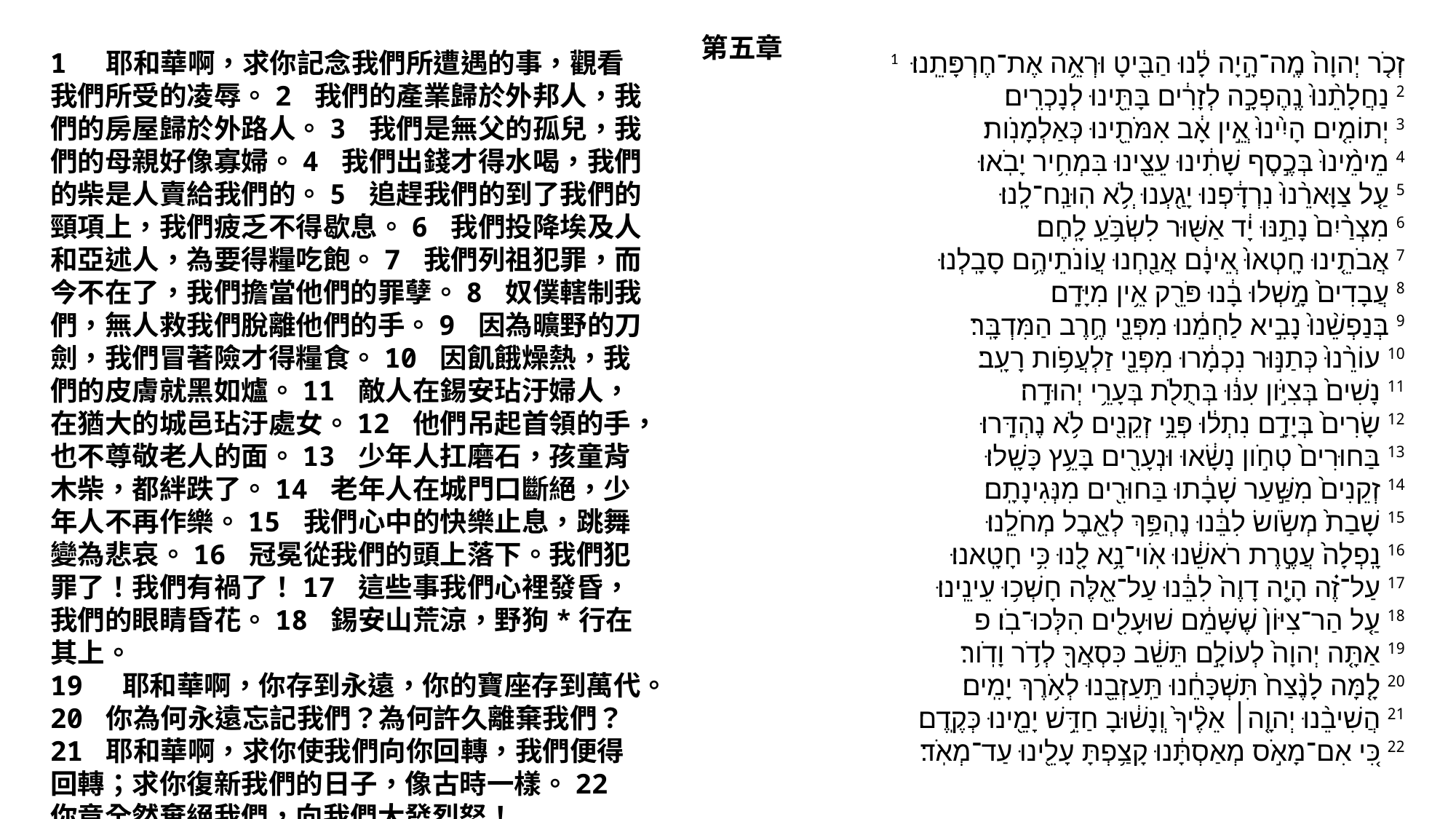

第五章
1  耶和華啊，求你記念我們所遭遇的事，觀看我們所受的凌辱。2 我們的產業歸於外邦人，我們的房屋歸於外路人。3 我們是無父的孤兒，我們的母親好像寡婦。4 我們出錢才得水喝，我們的柴是人賣給我們的。5 追趕我們的到了我們的頸項上，我們疲乏不得歇息。6 我們投降埃及人和亞述人，為要得糧吃飽。7 我們列祖犯罪，而今不在了，我們擔當他們的罪孽。8 奴僕轄制我們，無人救我們脫離他們的手。9 因為曠野的刀劍，我們冒著險才得糧食。10 因飢餓燥熱，我們的皮膚就黑如爐。11 敵人在錫安玷汙婦人，在猶大的城邑玷汙處女。12 他們吊起首領的手，也不尊敬老人的面。13 少年人扛磨石，孩童背木柴，都絆跌了。14 老年人在城門口斷絕，少年人不再作樂。15 我們心中的快樂止息，跳舞變為悲哀。16 冠冕從我們的頭上落下。我們犯罪了！我們有禍了！17 這些事我們心裡發昏，我們的眼睛昏花。18 錫安山荒涼，野狗*行在其上。
19  耶和華啊，你存到永遠，你的寶座存到萬代。20 你為何永遠忘記我們？為何許久離棄我們？21 耶和華啊，求你使我們向你回轉，我們便得回轉；求你復新我們的日子，像古時一樣。22 你竟全然棄絕我們，向我們大發烈怒！
1 זְכֹ֤ר יְהוָה֙ מֶֽה־הָ֣יָה לָ֔נוּ הַבִּ֖יטָ וּרְאֵ֥ה אֶת־חֶרְפָּתֵֽנוּ׃
2 נַחֲלָתֵ֨נוּ֙ נֶֽהֶפְכָ֣ה לְזָרִ֔ים בָּתֵּ֖ינוּ לְנָכְרִֽים׃
3 יְתוֹמִ֤ים הָיִ֨ינוּ֙ ְאֵ֣ין אָ֔ב אִמֹּתֵ֖ינוּ כְּאַלְמָנֹֽות׃
4 מֵימֵ֨ינוּ֙ בְּכֶ֣סֶף שָׁתִ֔ינוּ עֵצֵ֖ינוּ בִּמְחִ֥יר יָבֹֽאוּ׃
5 עַ֤ל צַוָּארֵ֨נוּ֙ נִרְדָּ֔פְנוּ יָגַ֖עְנוּ ְלֹ֥א הֽוּנַֽח־לָֽנוּ׃
6 מִצְרַ֨יִם֙ נָתַ֣נּוּ יָ֔ד אַשּׁ֖וּר לִשְׂבֹּ֥עַֽ לָֽחֶם׃
7 אֲבֹתֵ֤ינוּ חָֽטְאוּ֙ ְאֵינָ֔ם אֲנַ֖חְנוּ עֲוֹנֹתֵיהֶ֥ם סָבָֽלְנוּ׃
8 עֲבָדִים֙ מָ֣שְׁלוּ בָ֔נוּ פֹּרֵ֖ק אֵ֥ין מִיָּדָֽם׃
9 בְּנַפְשֵׁ֨נוּ֙ נָבִ֣יא לַחְמֵ֔נוּ מִפְּנֵ֖י חֶ֥רֶב הַמִּדְבָּֽר׃
10 עוֹרֵ֨נוּ֙ כְּתַנּ֣וּר נִכְמָ֔רוּ מִפְּנֵ֖י זַלְעֲפֹ֥ות רָעָֽב׃
11 נָשִׁים֙ בְּצִיֹּ֣ון עִנּ֔וּ בְּתֻלֹ֖ת בְּעָרֵ֥י יְהוּדָֽה׃
12 שָׂרִים֙ בְּיָדָ֣ם נִתְל֔וּ פְּנֵ֥י זְקֵנִ֖ים לֹ֥א נֶהְדָּֽרוּ׃
13 בַּחוּרִים֙ טְחֹ֣ון נָשָׂ֔אוּ וּנְעָרִ֖ים בָּעֵ֥ץ כָּשָֽׁלוּ׃
14 זְקֵנִים֙ מִשַּׁ֣עַר שָׁבָ֔תוּ בַּחוּרִ֖ים מִנְּגִינָתָֽם׃
15 שָׁבַת֙ מְשֹׂ֣ושׂ לִבֵּ֔נוּ נֶהְפַּ֥ךְ לְאֵ֖בֶל מְחֹלֵֽנוּ׃
16 נָֽפְלָה֙ עֲטֶ֣רֶת רֹאשֵׁ֔נוּ אֹֽוי־נָ֥א לָ֖נוּ כִּ֥י חָטָֽאנוּ׃
17 עַל־זֶ֗ה הָיָ֤ה דָוֶה֙ לִבֵּ֔נוּ עַל־אֵ֖לֶּה חָשְׁכ֥וּ עֵינֵֽינוּ׃
18 עַ֤ל הַר־צִיּוֹן֙ שֶׁשָּׁמֵ֔ם שׁוּעָלִ֖ים הִלְּכוּ־בֹֽו׃ פ
19 אַתָּ֤ה יְהוָה֙ לְעוֹלָ֣ם תֵּשֵׁ֔ב כִּסְאֲךָ֖ לְדֹ֥ר וָדֹֽור׃
20 לָ֤מָּה לָנֶ֨צַח֙ תִּשְׁכָּחֵ֔נוּ תַּֽעַזְבֵ֖נוּ לְאֹ֥רֶךְ יָמִֽים׃
21 הֲשִׁיבֵ֨נוּ יְהוָ֤ה׀ אֵלֶ֨יךָ֙ וְֽנָשׁ֔וּבָ חַדֵּ֥שׁ יָמֵ֖ינוּ כְּקֶֽדֶם׃
22 כִּ֚י אִם־מָאֹ֣ס מְאַסְתָּ֔נוּ קָצַ֥פְתָּ עָלֵ֖ינוּ עַד־מְאֹֽד׃